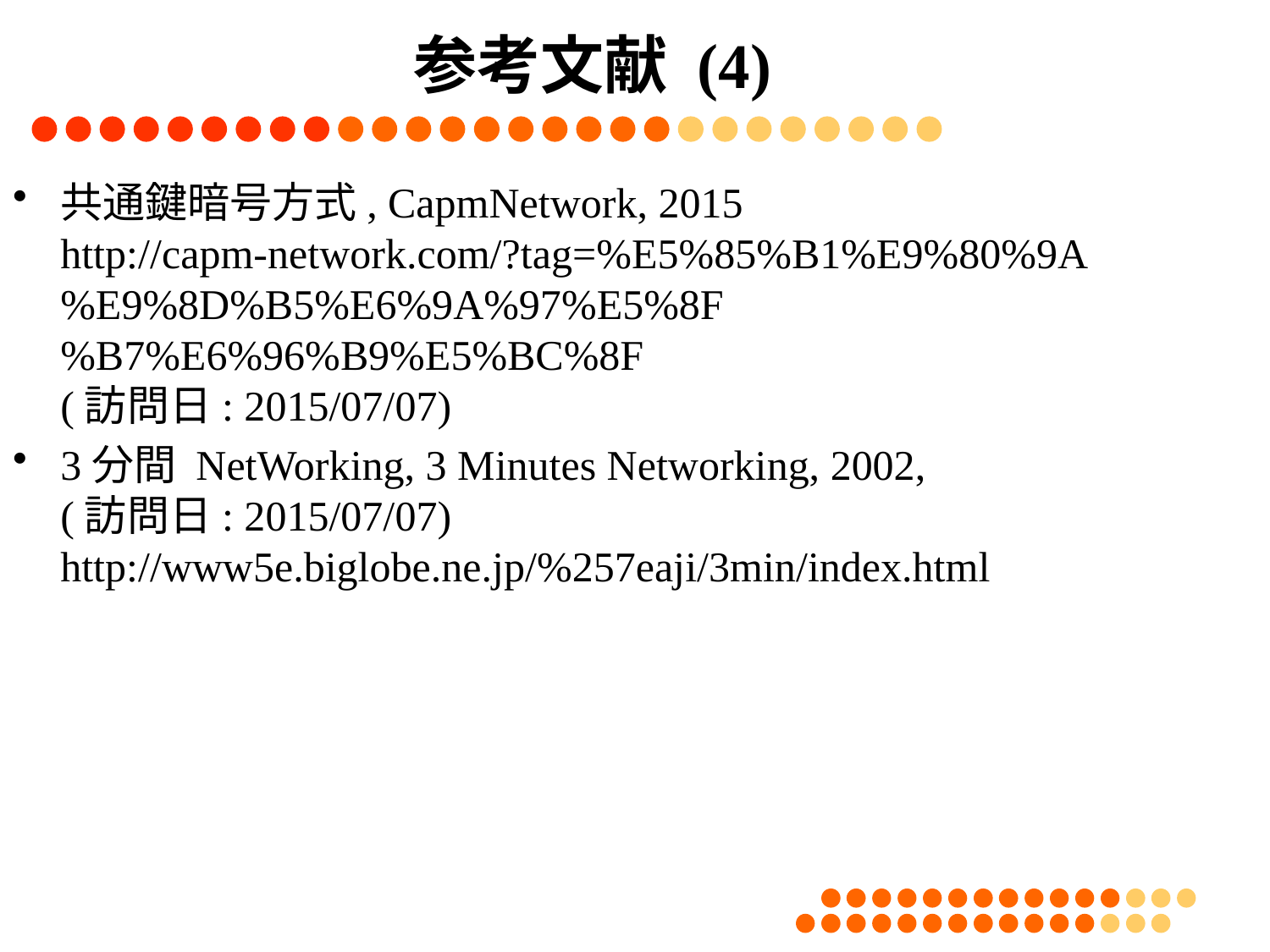

# 参考文献 (4)
共通鍵暗号方式, CapmNetwork, 2015
http://capm-network.com/?tag=%E5%85%B1%E9%80%9A%E9%8D%B5%E6%9A%97%E5%8F%B7%E6%96%B9%E5%BC%8F
(訪問日: 2015/07/07)
3分間 NetWorking, 3 Minutes Networking, 2002,
(訪問日: 2015/07/07)
http://www5e.biglobe.ne.jp/%257eaji/3min/index.html